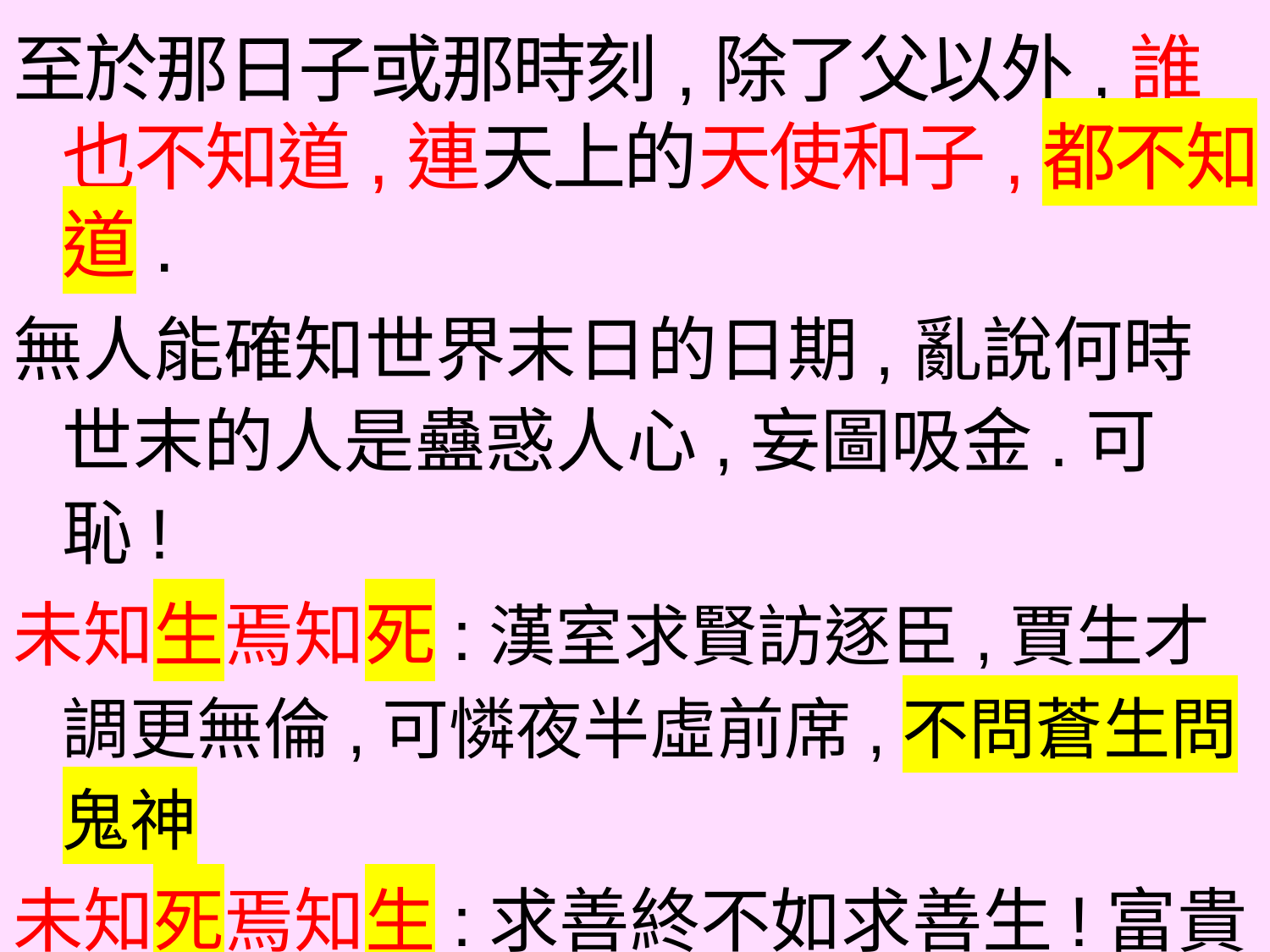

至於那日子或那時刻,除了父以外,誰也不知道,連天上的天使和子,都不知道.
無人能確知世界末日的日期,亂說何時世末的人是蠱惑人心,妄圖吸金.可恥!
未知生焉知死:漢室求賢訪逐臣,賈生才調更無倫,可憐夜半虛前席,不問蒼生問鬼神
未知死焉知生:求善終不如求善生!富貴到頭皆夢幻,英雄彈指又山丘:何必霸佔?生不帶來死不帶走,何不惜福物惜緣人?